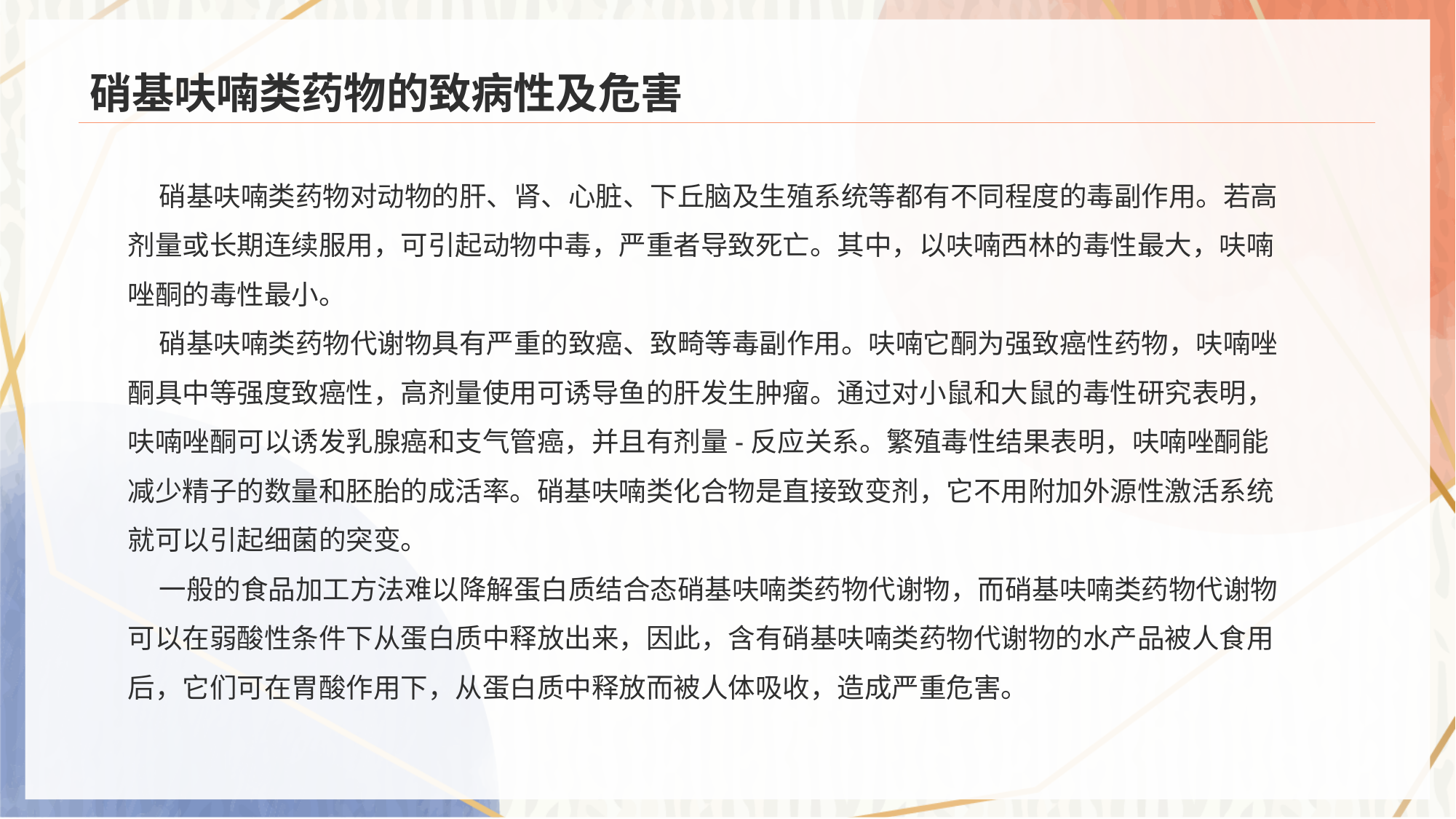

# 硝基呋喃类药物的致病性及危害
    硝基呋喃类药物对动物的肝、肾、心脏、下丘脑及生殖系统等都有不同程度的毒副作用。若高剂量或长期连续服用，可引起动物中毒，严重者导致死亡。其中，以呋喃西林的毒性最大，呋喃唑酮的毒性最小。
    硝基呋喃类药物代谢物具有严重的致癌、致畸等毒副作用。呋喃它酮为强致癌性药物，呋喃唑酮具中等强度致癌性，高剂量使用可诱导鱼的肝发生肿瘤。通过对小鼠和大鼠的毒性研究表明，呋喃唑酮可以诱发乳腺癌和支气管癌，并且有剂量-反应关系。繁殖毒性结果表明，呋喃唑酮能减少精子的数量和胚胎的成活率。硝基呋喃类化合物是直接致变剂，它不用附加外源性激活系统就可以引起细菌的突变。
    一般的食品加工方法难以降解蛋白质结合态硝基呋喃类药物代谢物，而硝基呋喃类药物代谢物可以在弱酸性条件下从蛋白质中释放出来，因此，含有硝基呋喃类药物代谢物的水产品被人食用后，它们可在胃酸作用下，从蛋白质中释放而被人体吸收，造成严重危害。